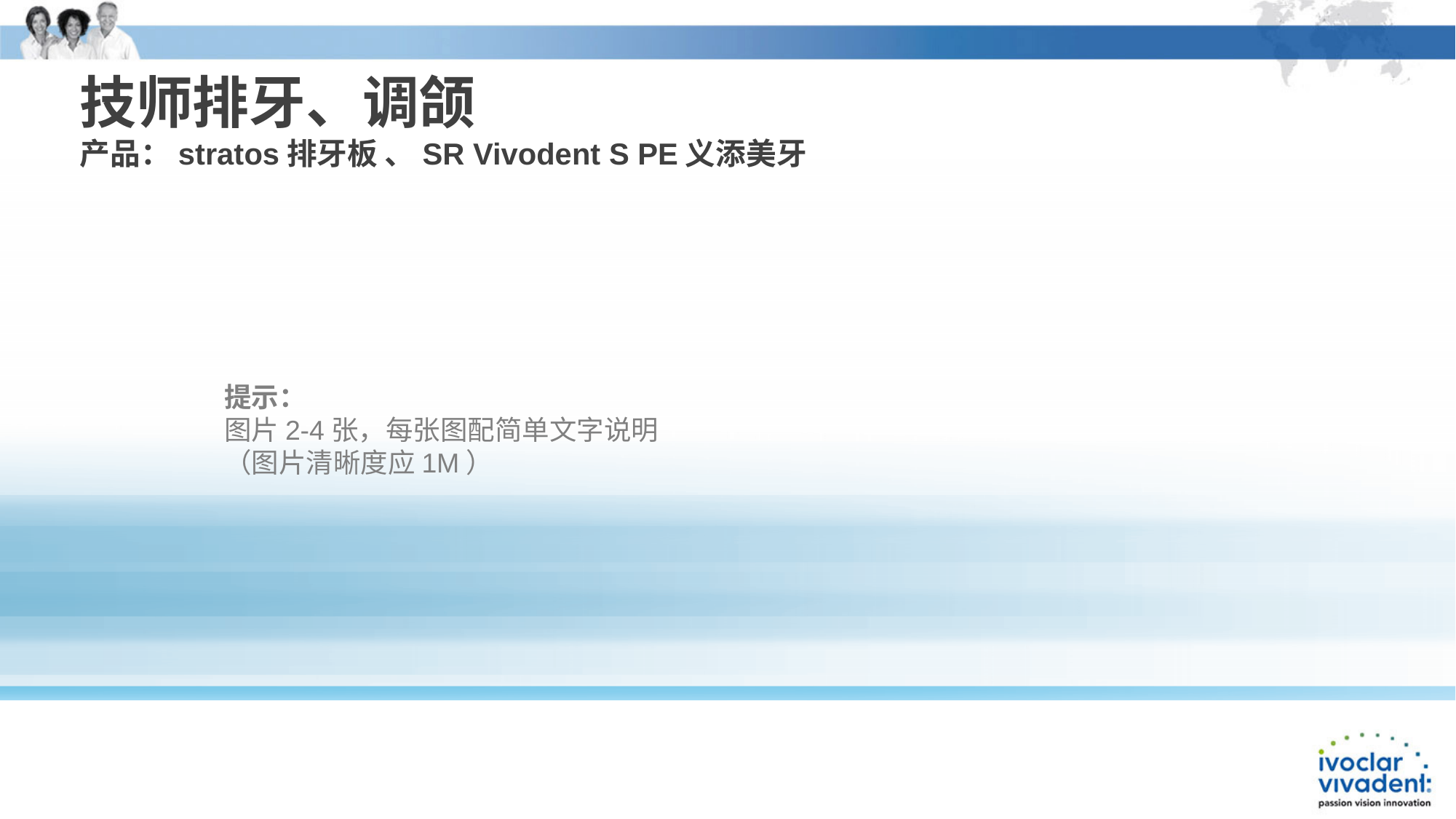

# 技师排牙、调颌 产品：stratos排牙板 、SR Vivodent S PE义添美牙
提示：
图片2-4张，每张图配简单文字说明
（图片清晰度应1M）